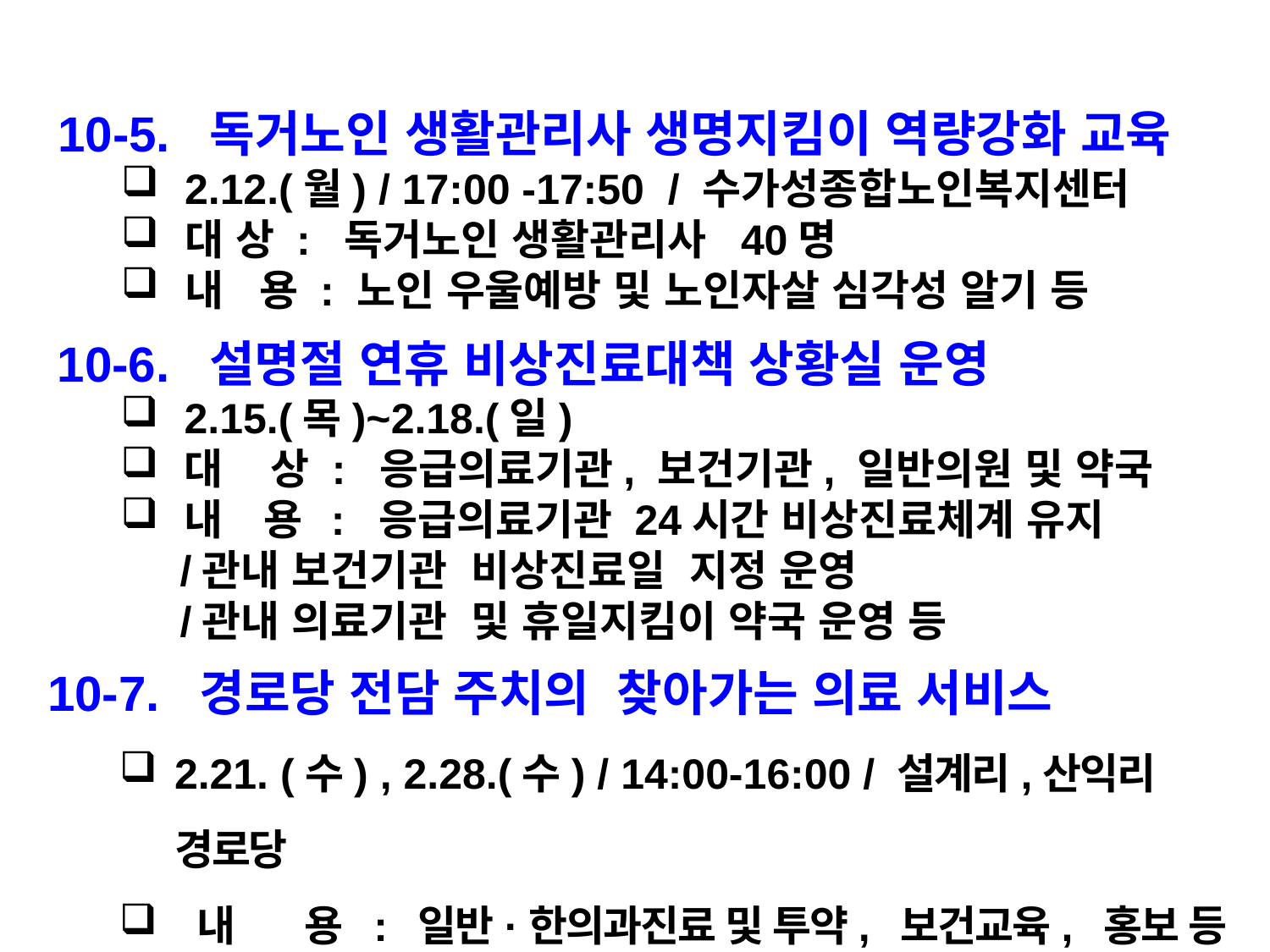

10-5.  독거노인 생활관리사 생명지킴이 역량강화 교육
2.12.(월) / 17:00 -17:50  / 수가성종합노인복지센터
대 상 :  독거노인 생활관리사  40명
내   용 : 노인 우울예방 및 노인자살 심각성 알기 등

10-6.  설명절 연휴 비상진료대책 상황실 운영
2.15.(목)~2.18.(일)
대    상 :  응급의료기관, 보건기관, 일반의원 및 약국
내        용  :  응급의료기관 24시간 비상진료체계 유지
     /관내 보건기관  비상진료일  지정 운영
     /관내 의료기관  및 휴일지킴이 약국 운영 등
10-7.  경로당 전담 주치의  찾아가는 의료 서비스
2.21. (수) , 2.28.(수) / 14:00-16:00 / 설계리,산익리 경로당
 내       용  :  일반·한의과진료 및 투약,  보건교육,  홍보 등